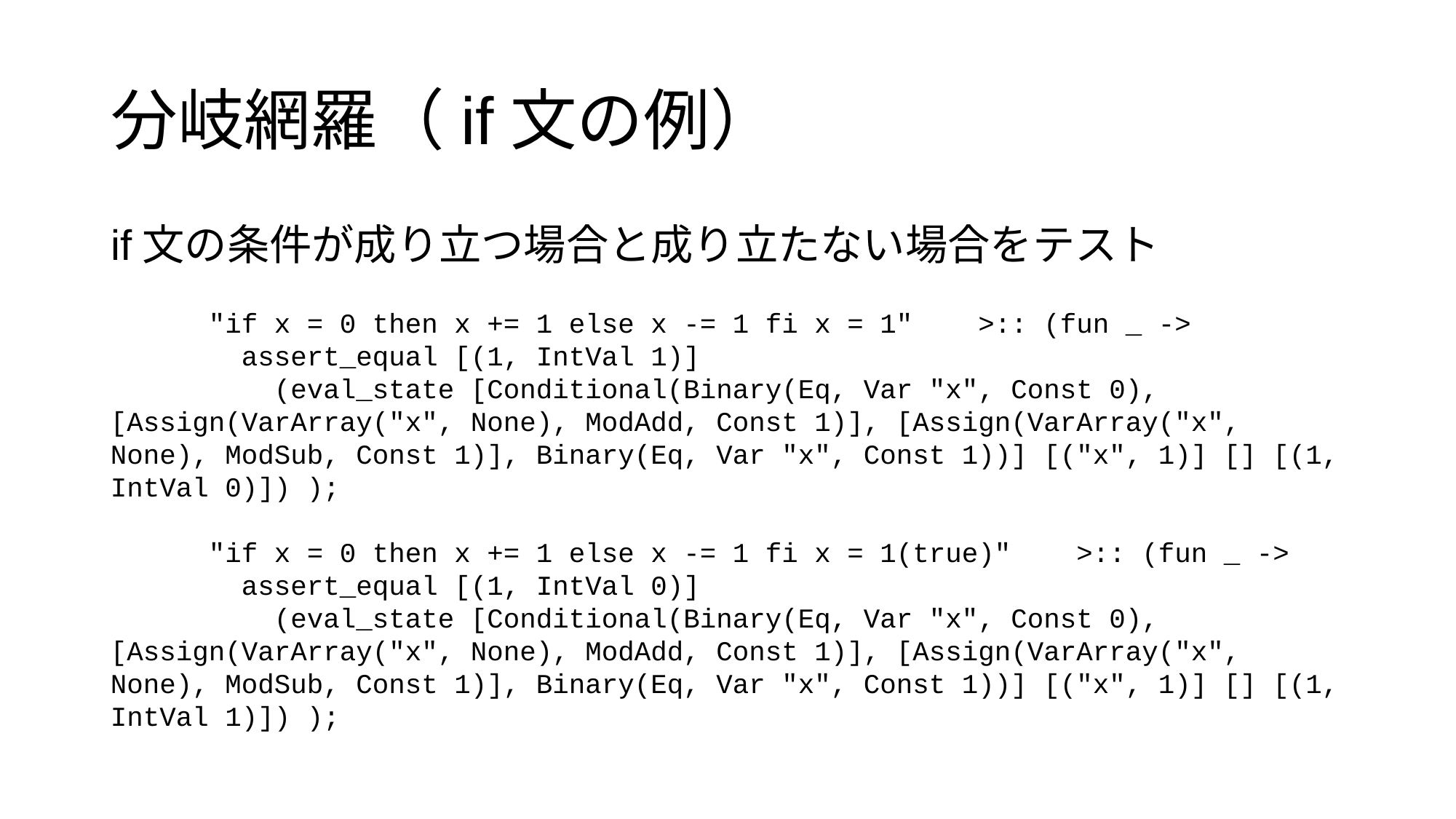

# 分岐網羅（if文の例）
if文の条件が成り立つ場合と成り立たない場合をテスト
      "if x = 0 then x += 1 else x -= 1 fi x = 1"    >:: (fun _ ->
        assert_equal [(1, IntVal 1)]
          (eval_state [Conditional(Binary(Eq, Var "x", Const 0), [Assign(VarArray("x", None), ModAdd, Const 1)], [Assign(VarArray("x", None), ModSub, Const 1)], Binary(Eq, Var "x", Const 1))] [("x", 1)] [] [(1, IntVal 0)]) );

      "if x = 0 then x += 1 else x -= 1 fi x = 1(true)"    >:: (fun _ ->
        assert_equal [(1, IntVal 0)]
          (eval_state [Conditional(Binary(Eq, Var "x", Const 0), [Assign(VarArray("x", None), ModAdd, Const 1)], [Assign(VarArray("x", None), ModSub, Const 1)], Binary(Eq, Var "x", Const 1))] [("x", 1)] [] [(1, IntVal 1)]) );